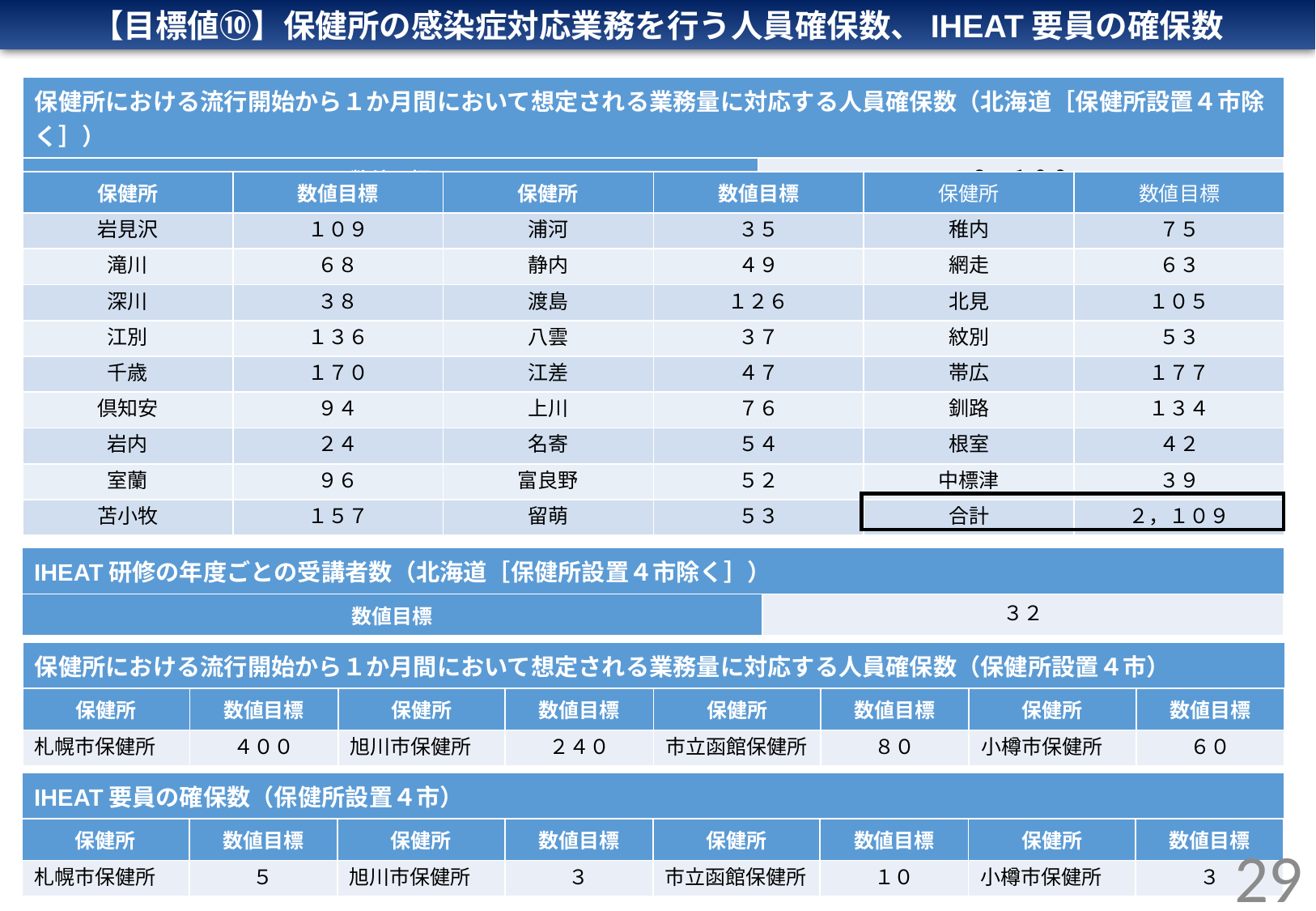

【目標値⑩】保健所の感染症対応業務を行う人員確保数、IHEAT要員の確保数

| 保健所における流行開始から１か月間において想定される業務量に対応する人員確保数（北海道［保健所設置４市除く］） |  |
| --- | --- |
| 数値目標 | ２，１０９ |
| 保健所 | 数値目標 | 保健所 | 数値目標 | 保健所 | 数値目標 |
| --- | --- | --- | --- | --- | --- |
| 岩見沢 | １０９ | 浦河 | ３５ | 稚内 | ７５ |
| 滝川 | ６８ | 静内 | ４９ | 網走 | ６３ |
| 深川 | ３８ | 渡島 | １２６ | 北見 | １０５ |
| 江別 | １３６ | 八雲 | ３７ | 紋別 | ５３ |
| 千歳 | １７０ | 江差 | ４７ | 帯広 | １７７ |
| 倶知安 | ９４ | 上川 | ７６ | 釧路 | １３４ |
| 岩内 | ２４ | 名寄 | ５４ | 根室 | ４２ |
| 室蘭 | ９６ | 富良野 | ５２ | 中標津 | ３９ |
| 苫小牧 | １５７ | 留萌 | ５３ | 合計 | ２，１０９ |

| IHEAT研修の年度ごとの受講者数（北海道［保健所設置４市除く］） |  |
| --- | --- |
| 数値目標 | ３２ |
| 保健所における流行開始から１か月間において想定される業務量に対応する人員確保数（保健所設置４市） |  |  |  |  |  |  |  |
| --- | --- | --- | --- | --- | --- | --- | --- |
| 保健所 | 数値目標 | 保健所 | 数値目標 | 保健所 | 数値目標 | 保健所 | 数値目標 |
| 札幌市保健所 | ４００ | 旭川市保健所 | ２４０ | 市立函館保健所 | ８０ | 小樽市保健所 | ６０ |
| IHEAT要員の確保数（保健所設置４市） |  |  |  |  |  |  |  |
| --- | --- | --- | --- | --- | --- | --- | --- |
| 保健所 | 数値目標 | 保健所 | 数値目標 | 保健所 | 数値目標 | 保健所 | 数値目標 |
| 札幌市保健所 | ５ | 旭川市保健所 | ３ | 市立函館保健所 | １０ | 小樽市保健所 | ３ |
29